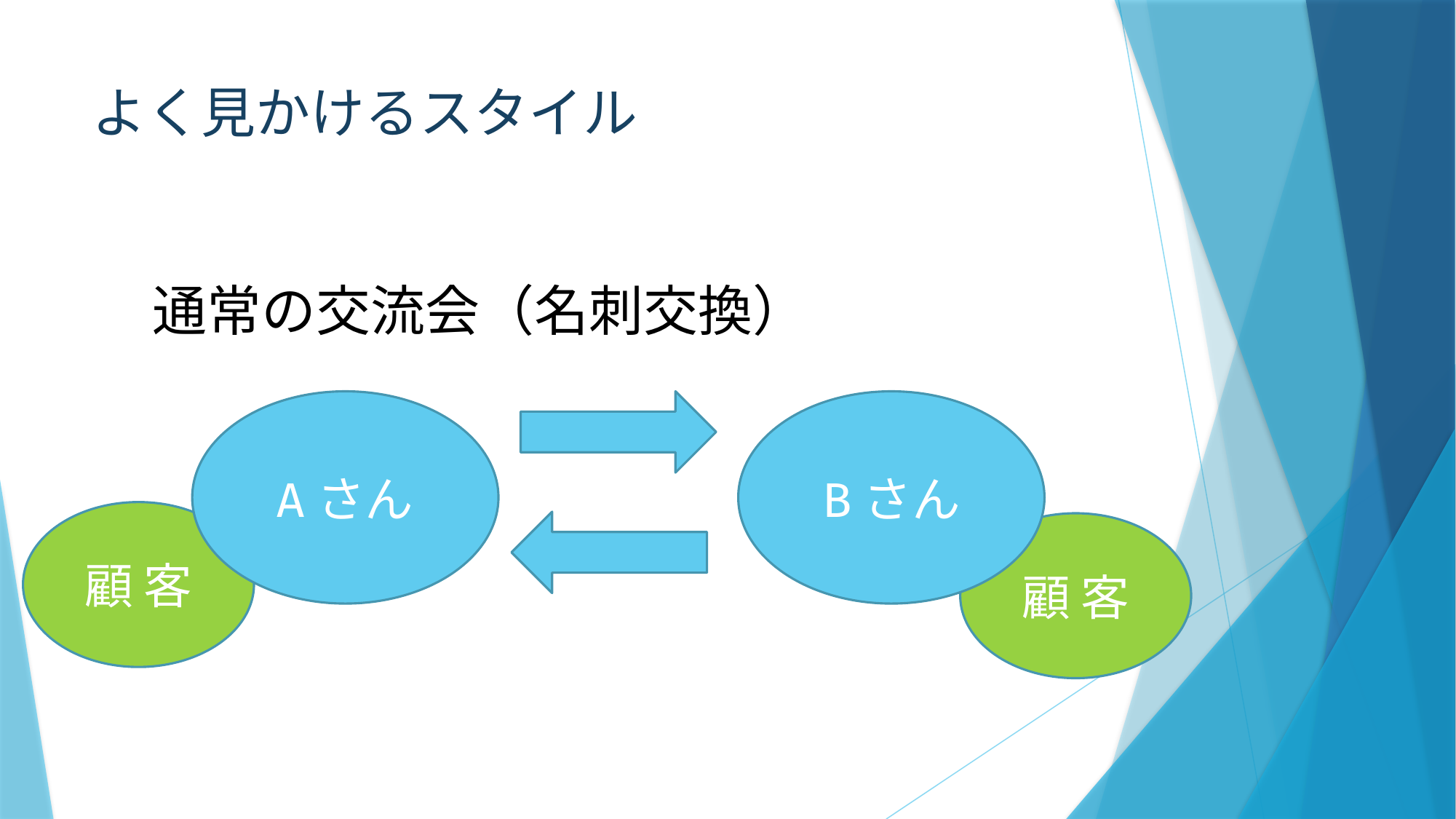

# よく見かけるスタイル
通常の交流会（名刺交換）
Aさん

Bさん
顧 客

顧 客